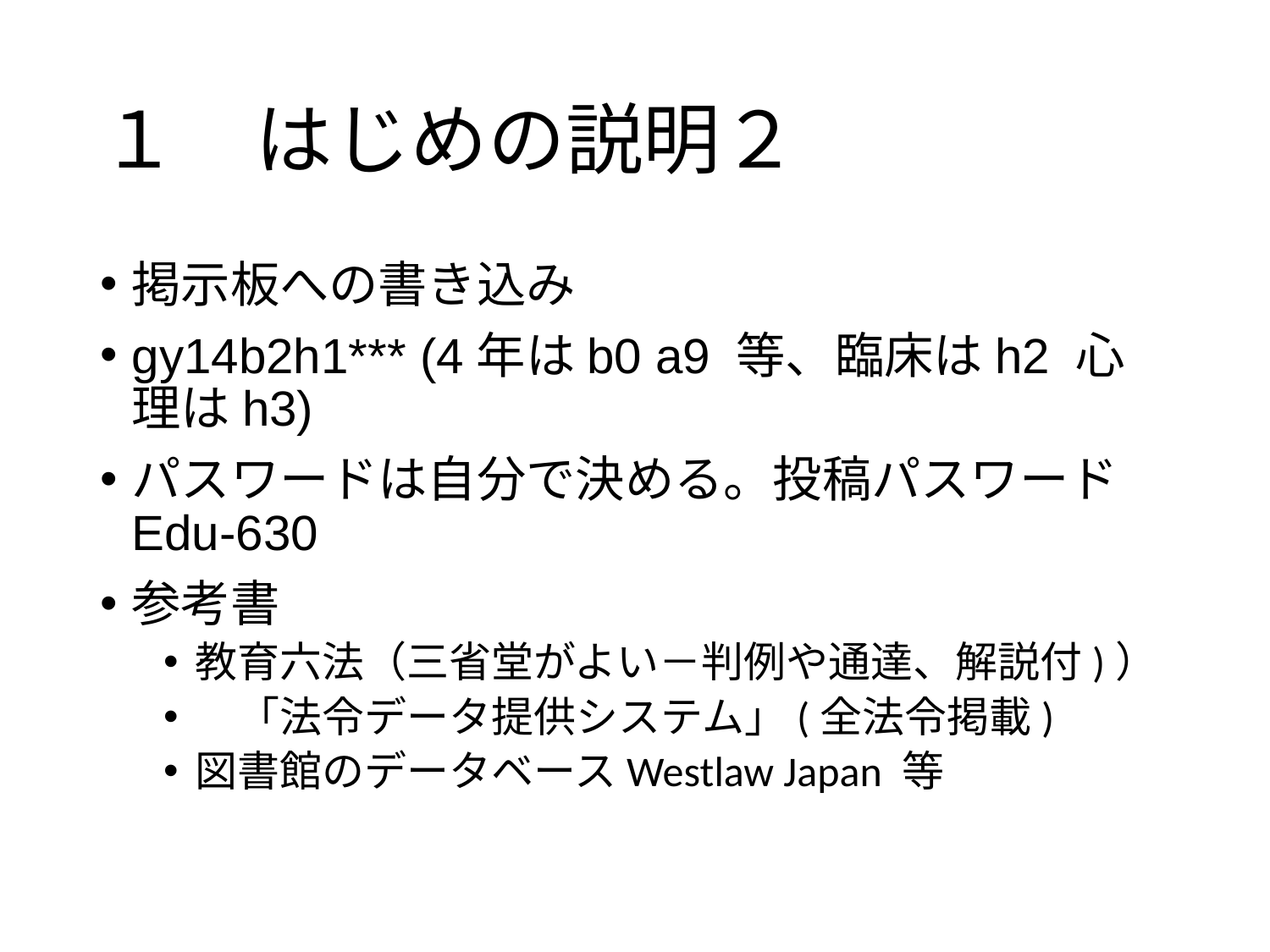

# １　はじめの説明２
掲示板への書き込み
gy14b2h1*** (4年はb0 a9 等、臨床はh2 心理はh3)
パスワードは自分で決める。投稿パスワード Edu-630
参考書
教育六法（三省堂がよい－判例や通達、解説付)）
　「法令データ提供システム」(全法令掲載)
図書館のデータベースWestlaw Japan 等